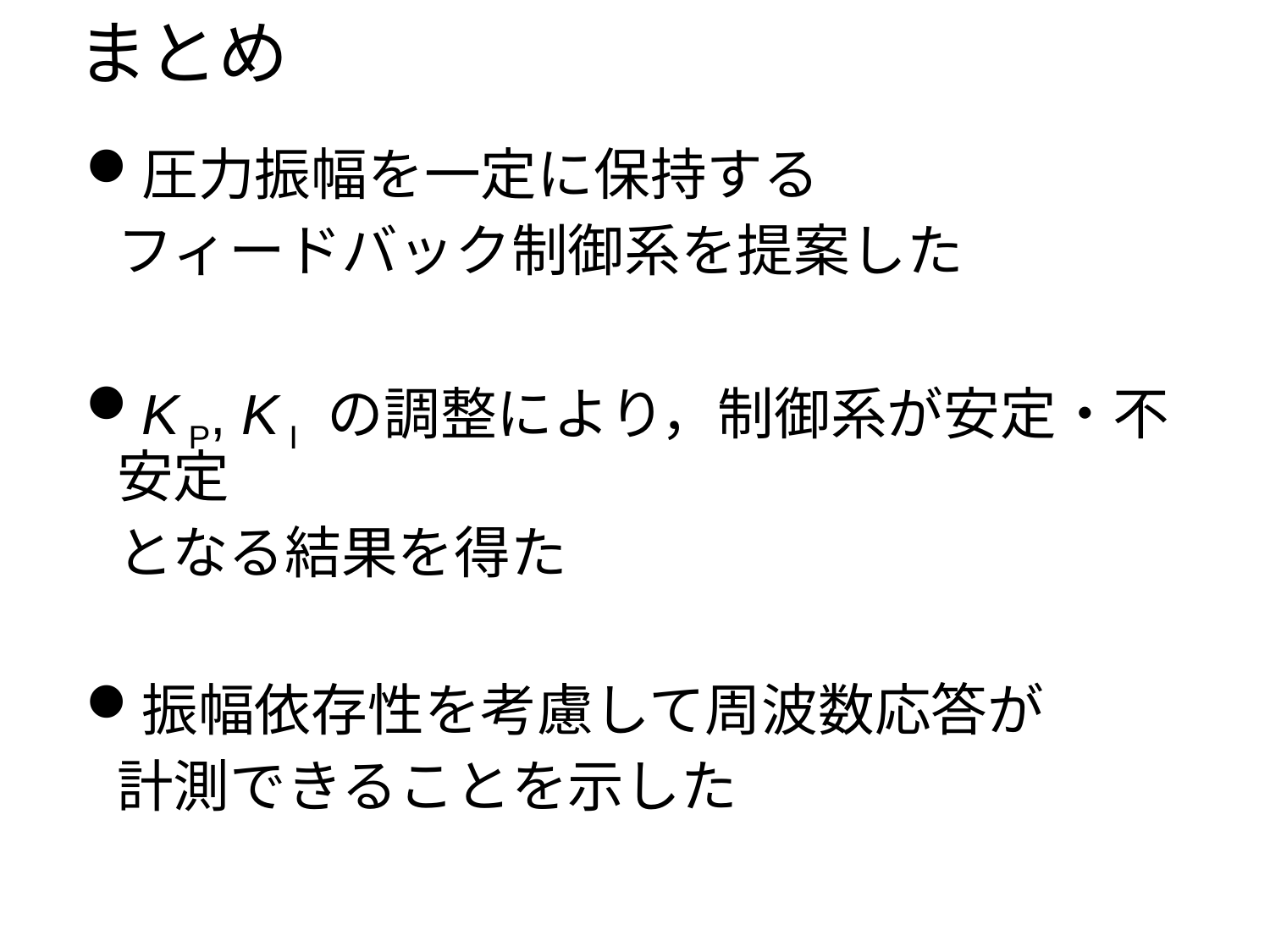

まとめ
圧力振幅を一定に保持する
フィードバック制御系を提案した

K P, K I の調整により，制御系が安定・不安定
となる結果を得た

振幅依存性を考慮して周波数応答が
計測できることを示した